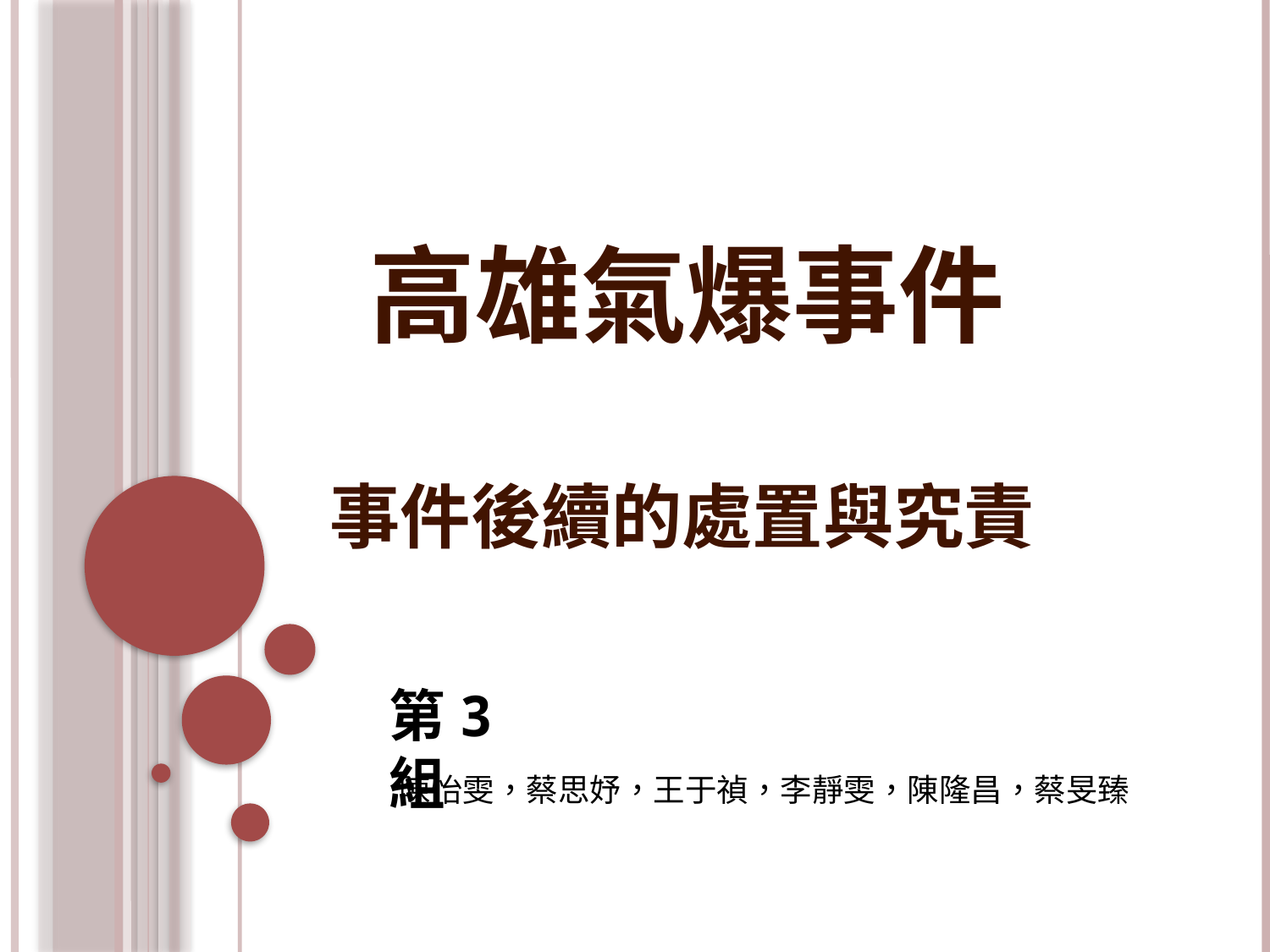

# 高雄氣爆事件
事件後續的處置與究責
第3組
陳怡雯，蔡思妤，王于禎，李靜雯，陳隆昌，蔡旻臻